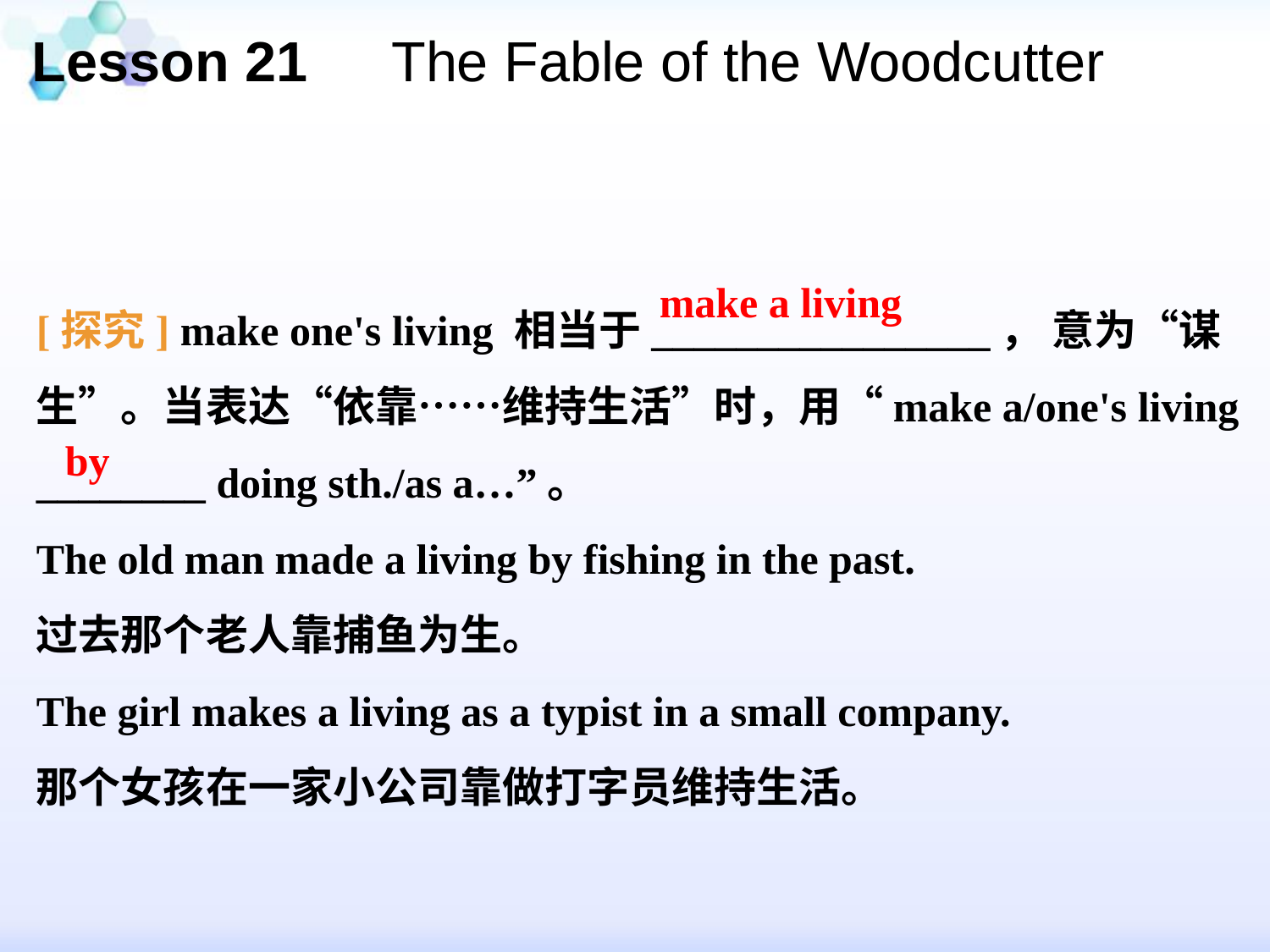

Lesson 21　The Fable of the Woodcutter
make a living
[探究] make one's living 相当于________________， 意为“谋生”。当表达“依靠……维持生活”时，用“make a/one's living ________ doing sth./as a…”。
The old man made a living by fishing in the past.
过去那个老人靠捕鱼为生。
The girl makes a living as a typist in a small company.
那个女孩在一家小公司靠做打字员维持生活。
by